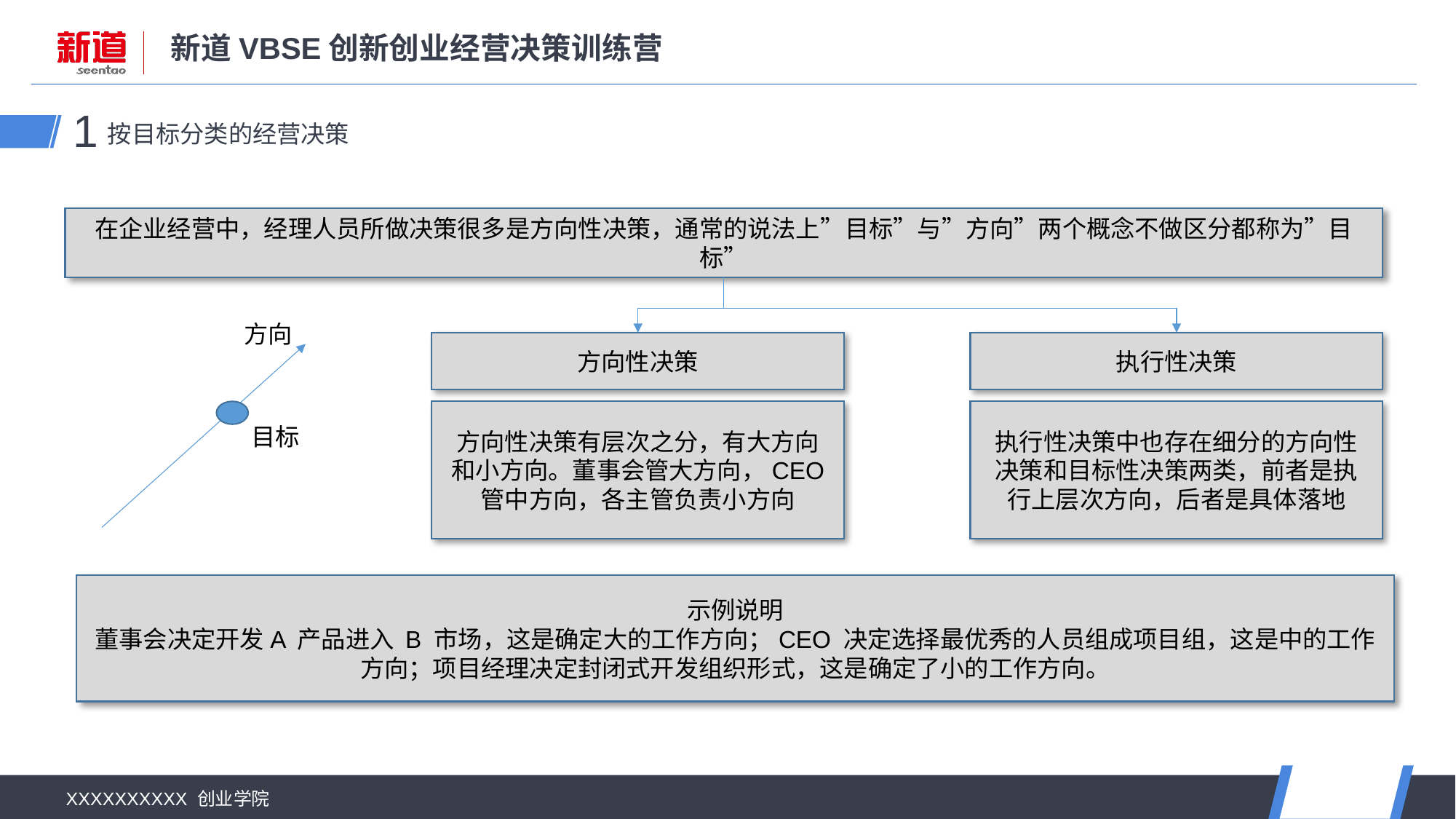

按目标分类的经营决策
1
在企业经营中，经理人员所做决策很多是方向性决策，通常的说法上”目标”与”方向”两个概念不做区分都称为”目标”
方向
方向性决策
执行性决策

方向性决策有层次之分，有大方向和小方向。董事会管大方向，CEO 管中方向，各主管负责小方向
执行性决策中也存在细分的方向性决策和目标性决策两类，前者是执行上层次方向，后者是具体落地
目标
示例说明
董事会决定开发A 产品进入 B 市场，这是确定大的工作方向；CEO 决定选择最优秀的人员组成项目组，这是中的工作方向；项目经理决定封闭式开发组织形式，这是确定了小的工作方向。